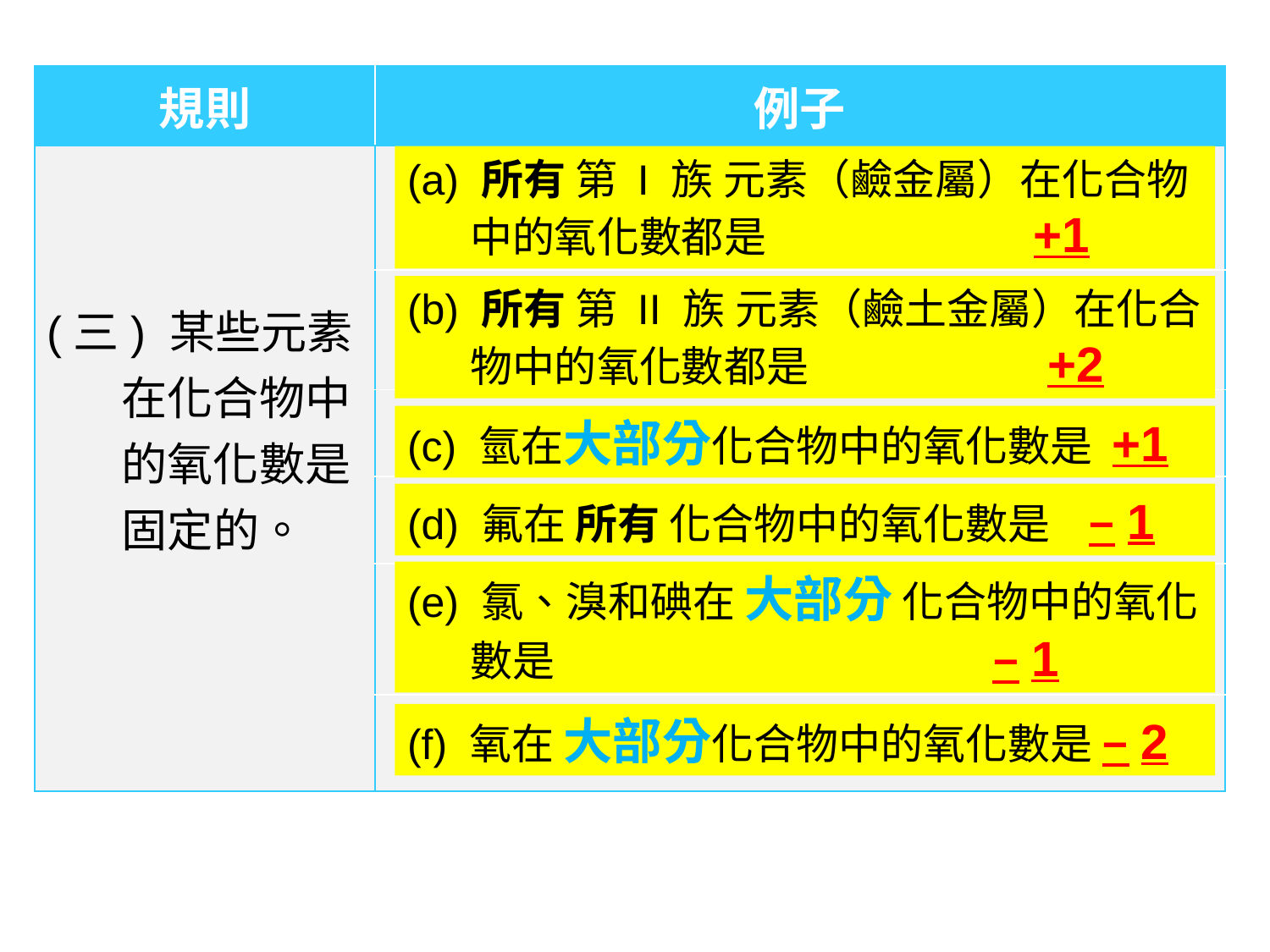

| 規則 | 例子 |
| --- | --- |
|  |  |
|  |  |
|  |  |
|  |  |
|  |  |
|  |  |
(a) 所有 第 I 族 元素（鹼金屬）在化合物中的氧化數都是                           +1
(b) 所有 第 II 族 元素（鹼土金屬）在化合物中的氧化數都是                        +2
(三) 某些元素在化合物中的氧化數是固定的。
(c) 氫在大部分化合物中的氧化數是 +1
(d) 氟在 所有 化合物中的氧化數是    –1
(e) 氯、溴和碘在 大部分 化合物中的氧化數是                                              –1
(f) 氧在 大部分化合物中的氧化數是 –2